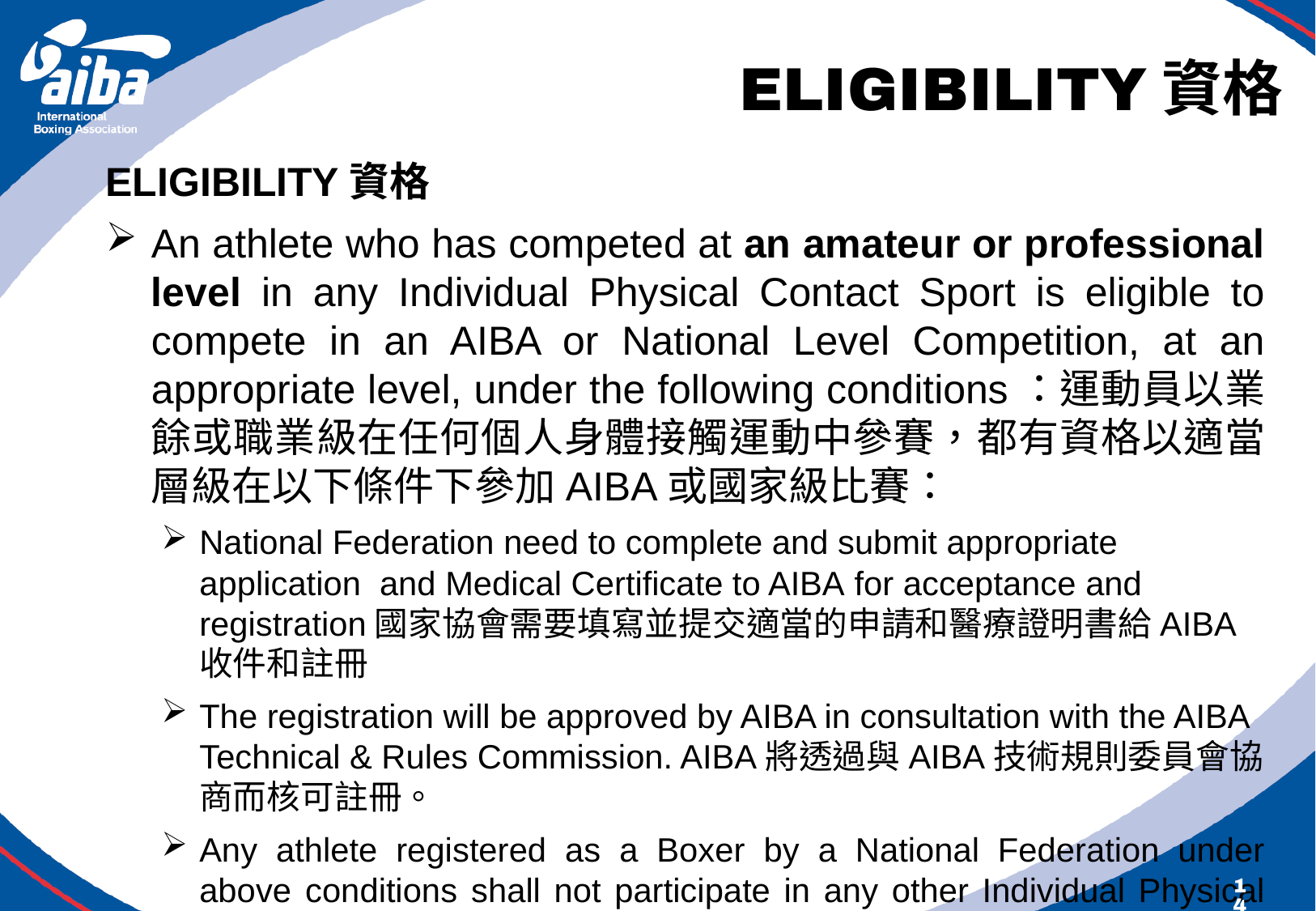

# ELIGIBILITY資格
ELIGIBILITY資格
An athlete who has competed at an amateur or professional level in any Individual Physical Contact Sport is eligible to compete in an AIBA or National Level Competition, at an appropriate level, under the following conditions：運動員以業餘或職業級在任何個人身體接觸運動中參賽，都有資格以適當層級在以下條件下參加AIBA或國家級比賽：
National Federation need to complete and submit appropriate application  and Medical Certificate to AIBA for acceptance and registration國家協會需要填寫並提交適當的申請和醫療證明書給AIBA收件和註冊
The registration will be approved by AIBA in consultation with the AIBA Technical & Rules Commission. AIBA將透過與AIBA技術規則委員會協商而核可註冊。
Any athlete registered as a Boxer by a National Federation under above conditions shall not participate in any other Individual Physical Contact Sport once approved by AIBA.任何運動員經國家協會在上述條件下註冊為拳擊手，一經AIBA批准，就不得參加任何其他個人身體接觸運動。
148